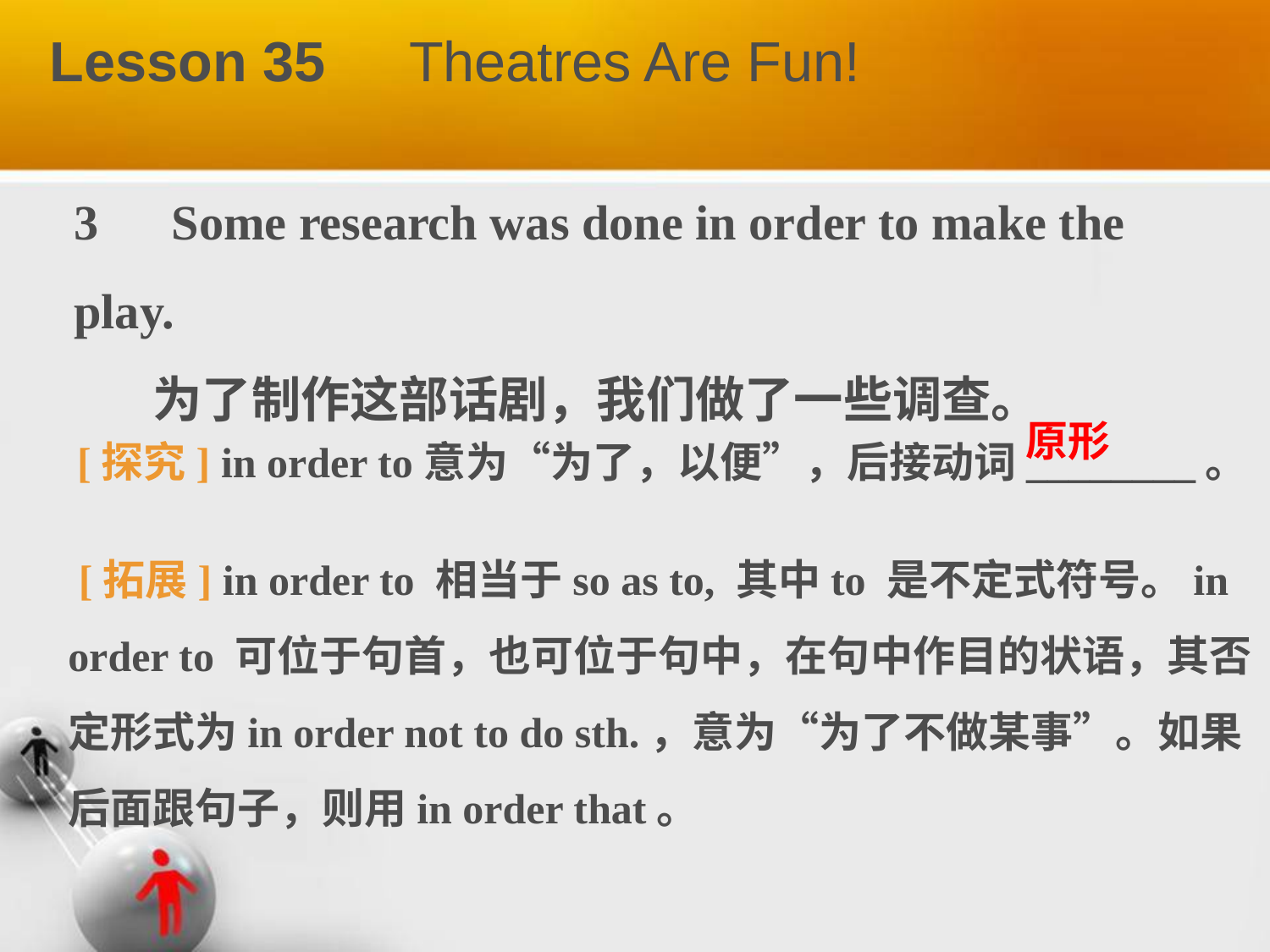

Lesson 35　Theatres Are Fun!
3　Some research was done in order to make the play.
      为了制作这部话剧，我们做了一些调查。
 [探究] in order to意为“为了，以便”，后接动词________。
原形
 [拓展] in order to 相当于so as to, 其中to 是不定式符号。in order to 可位于句首，也可位于句中，在句中作目的状语，其否定形式为in order not to do sth.，意为“为了不做某事”。如果后面跟句子，则用in order that。